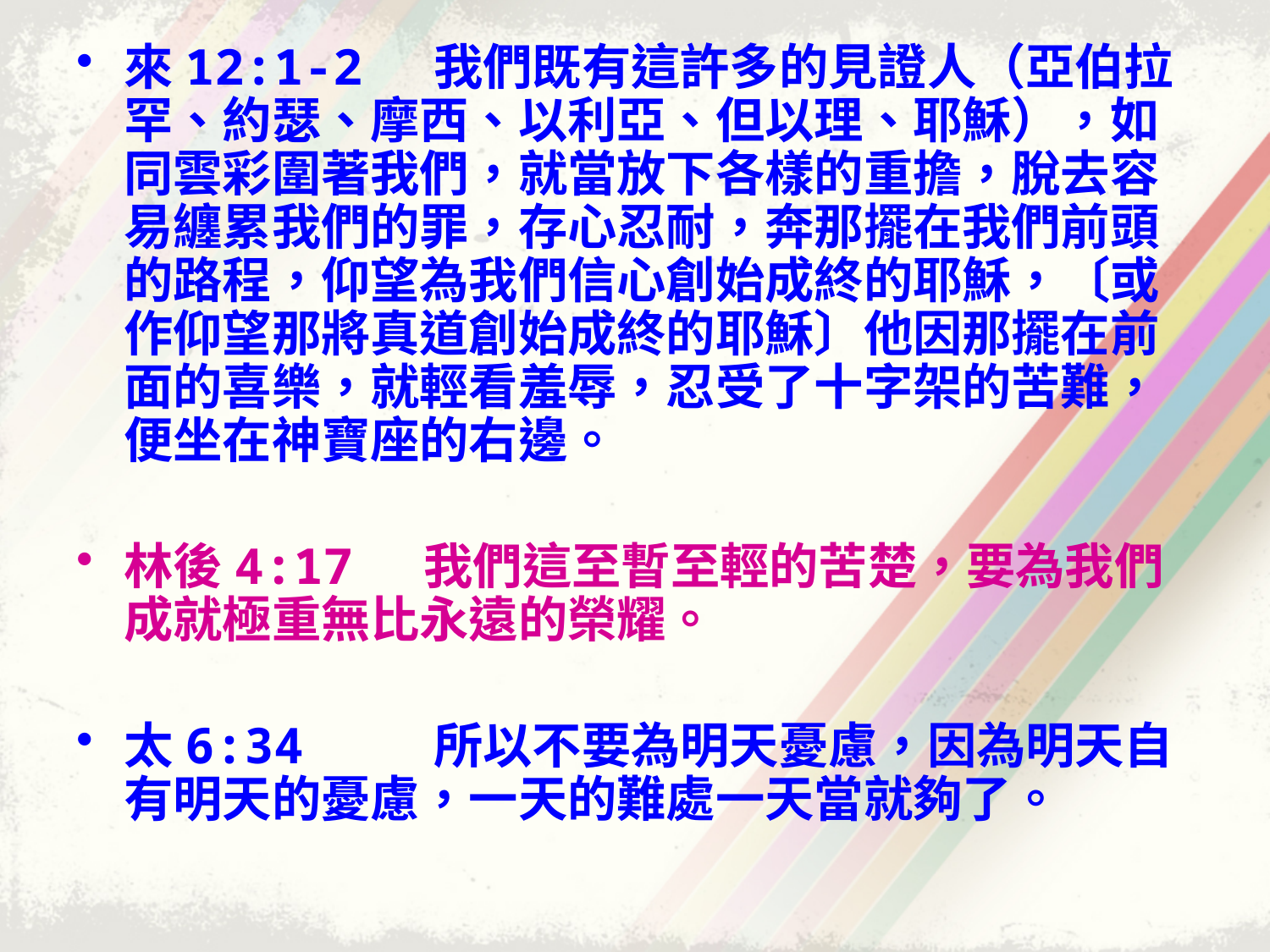

來12:1-2  我們既有這許多的見證人（亞伯拉罕、約瑟、摩西、以利亞、但以理、耶穌），如同雲彩圍著我們，就當放下各樣的重擔，脫去容易纏累我們的罪，存心忍耐，奔那擺在我們前頭的路程，仰望為我們信心創始成終的耶穌，〔或作仰望那將真道創始成終的耶穌〕他因那擺在前面的喜樂，就輕看羞辱，忍受了十字架的苦難，便坐在神寶座的右邊。

林後4:17  我們這至暫至輕的苦楚，要為我們成就極重無比永遠的榮耀。

太6:34    所以不要為明天憂慮，因為明天自有明天的憂慮，一天的難處一天當就夠了。